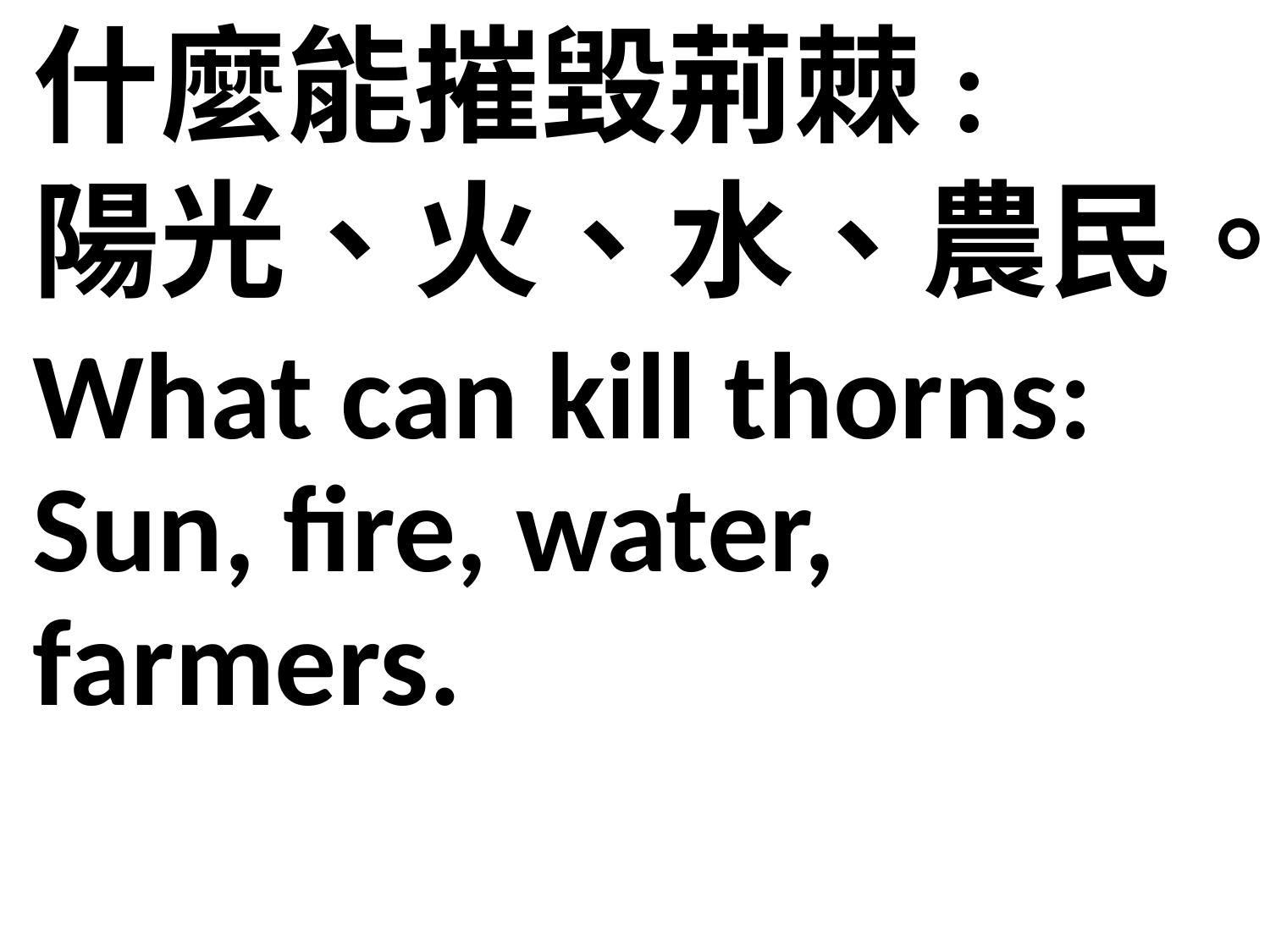

什麼能摧毀荊棘:
陽光、火、水、農民。
What can kill thorns: Sun, fire, water, farmers.